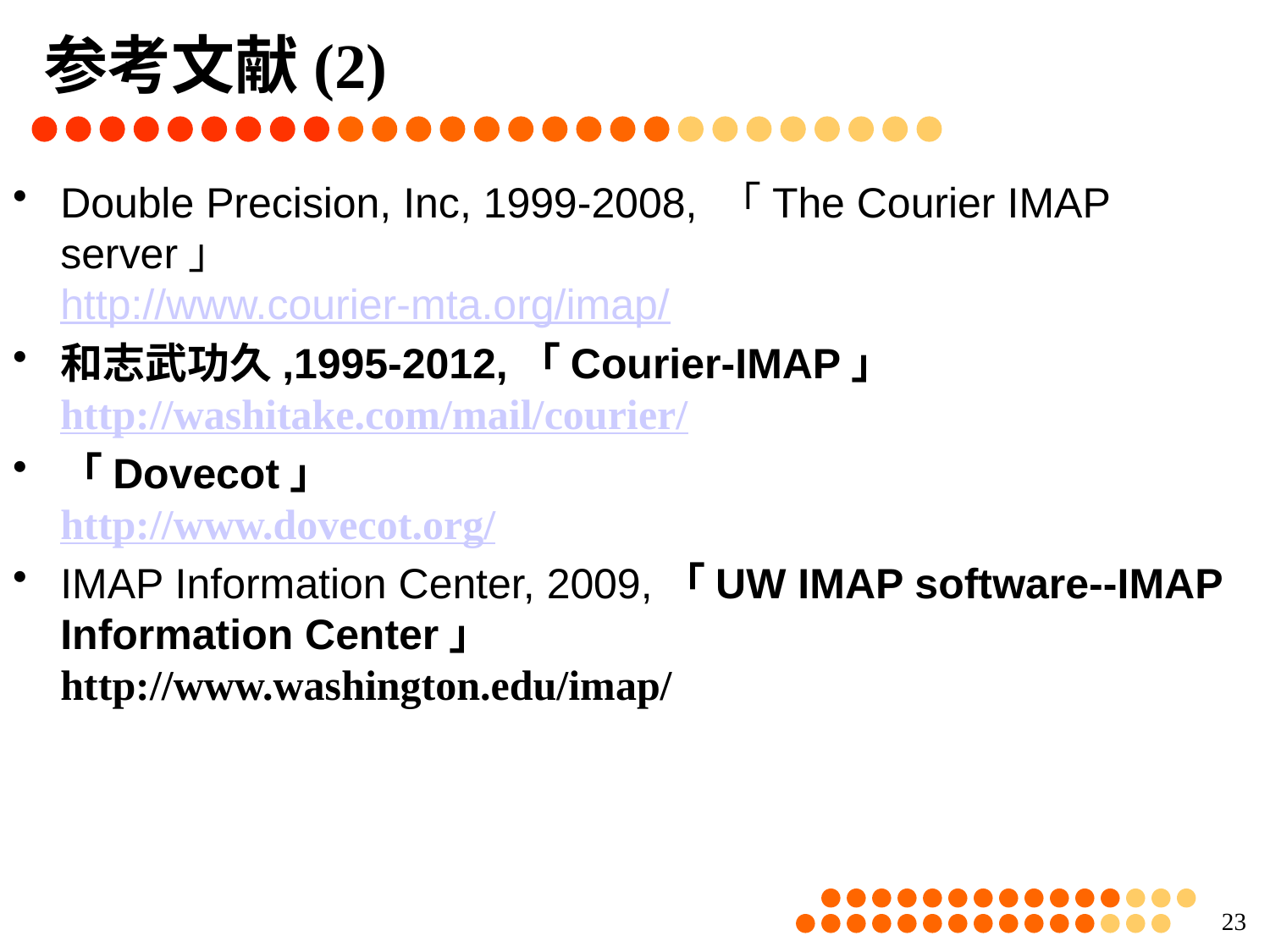

# 参考文献(2)
Double Precision, Inc, 1999-2008, 「The Courier IMAP server」
http://www.courier-mta.org/imap/
和志武功久,1995-2012,「Courier-IMAP」
http://washitake.com/mail/courier/
「Dovecot」
http://www.dovecot.org/
IMAP Information Center, 2009,「UW IMAP software--IMAP Information Center」
http://www.washington.edu/imap/

23